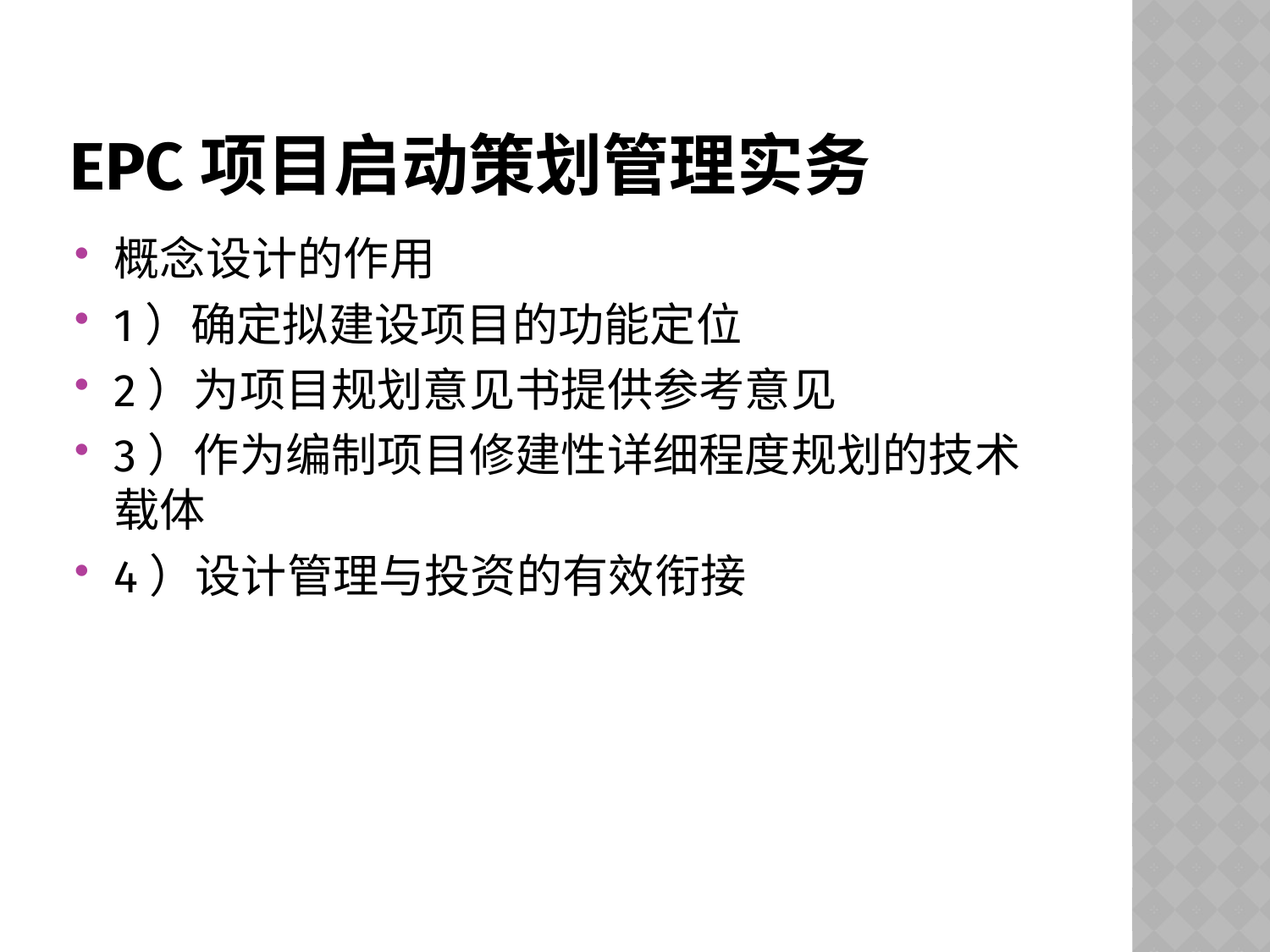

# EPC项目启动策划管理实务
概念设计的作用
1）确定拟建设项目的功能定位
2）为项目规划意见书提供参考意见
3）作为编制项目修建性详细程度规划的技术载体
4）设计管理与投资的有效衔接